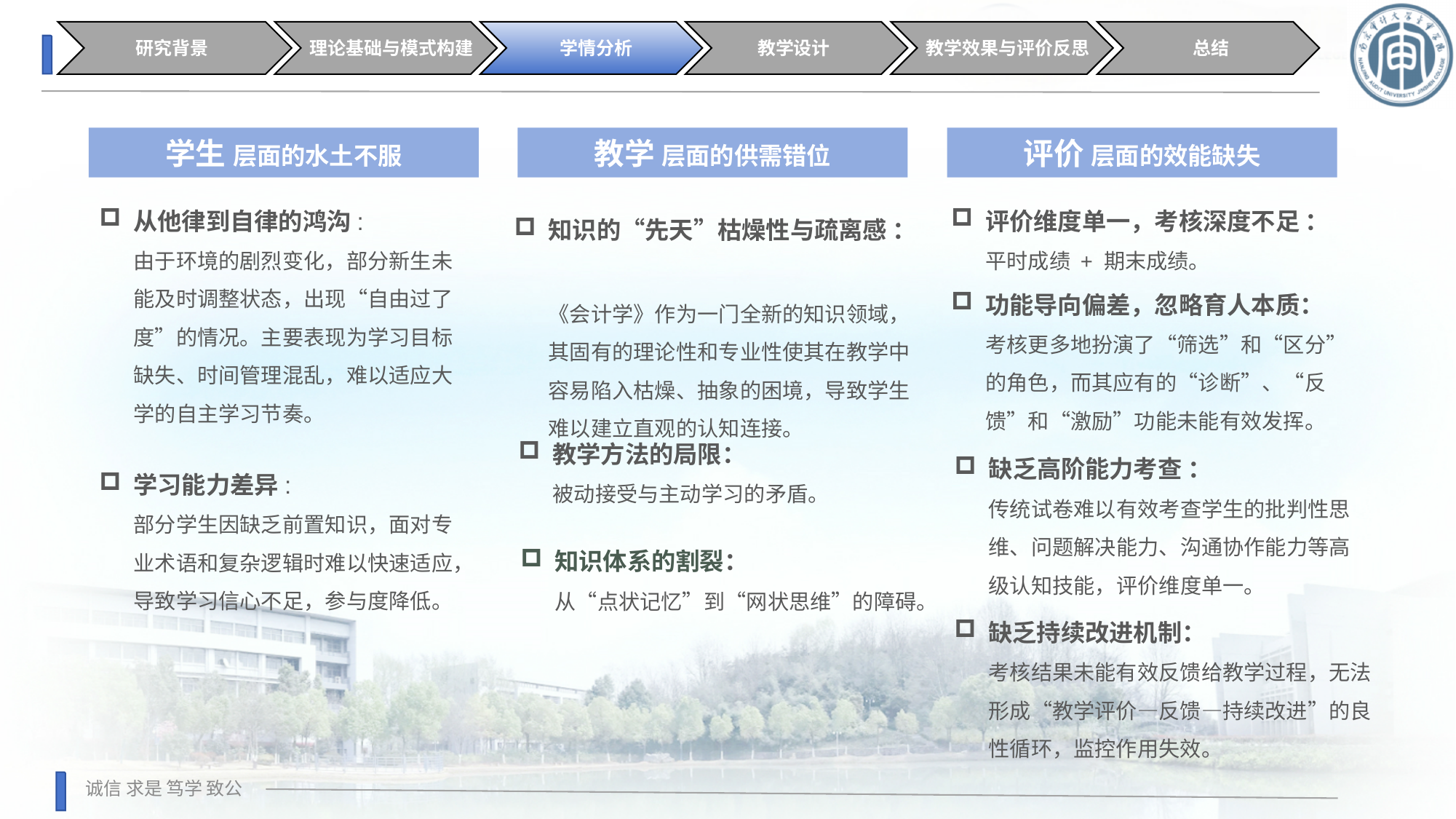

研究背景
理论基础与模式构建
学情分析
教学设计
教学效果与评价反思
总结
学生 层面的水土不服
教学 层面的供需错位
知识的“先天”枯燥性与疏离感 ：
《会计学》作为一门全新的知识领域，其固有的理论性和专业性使其在教学中容易陷入枯燥、抽象的困境，导致学生难以建立直观的认知连接。
教学方法的局限：
被动接受与主动学习的矛盾。
知识体系的割裂：
从“点状记忆”到“网状思维”的障碍。
评价 层面的效能缺失
评价维度单一，考核深度不足 ：
平时成绩 + 期末成绩。
从他律到自律的鸿沟:
由于环境的剧烈变化，部分新生未能及时调整状态，出现“自由过了度”的情况。主要表现为学习目标缺失、时间管理混乱，难以适应大学的自主学习节奏。
功能导向偏差，忽略育人本质：
考核更多地扮演了“筛选”和“区分”的角色，而其应有的“诊断”、“反馈”和“激励”功能未能有效发挥。
缺乏高阶能力考查 ：
传统试卷难以有效考查学生的批判性思维、问题解决能力、沟通协作能力等高级认知技能，评价维度单一。
学习能力差异:
部分学生因缺乏前置知识，面对专业术语和复杂逻辑时难以快速适应，导致学习信心不足，参与度降低。

缺乏持续改进机制：
考核结果未能有效反馈给教学过程，无法形成“教学评价—反馈—持续改进”的良性循环，监控作用失效。